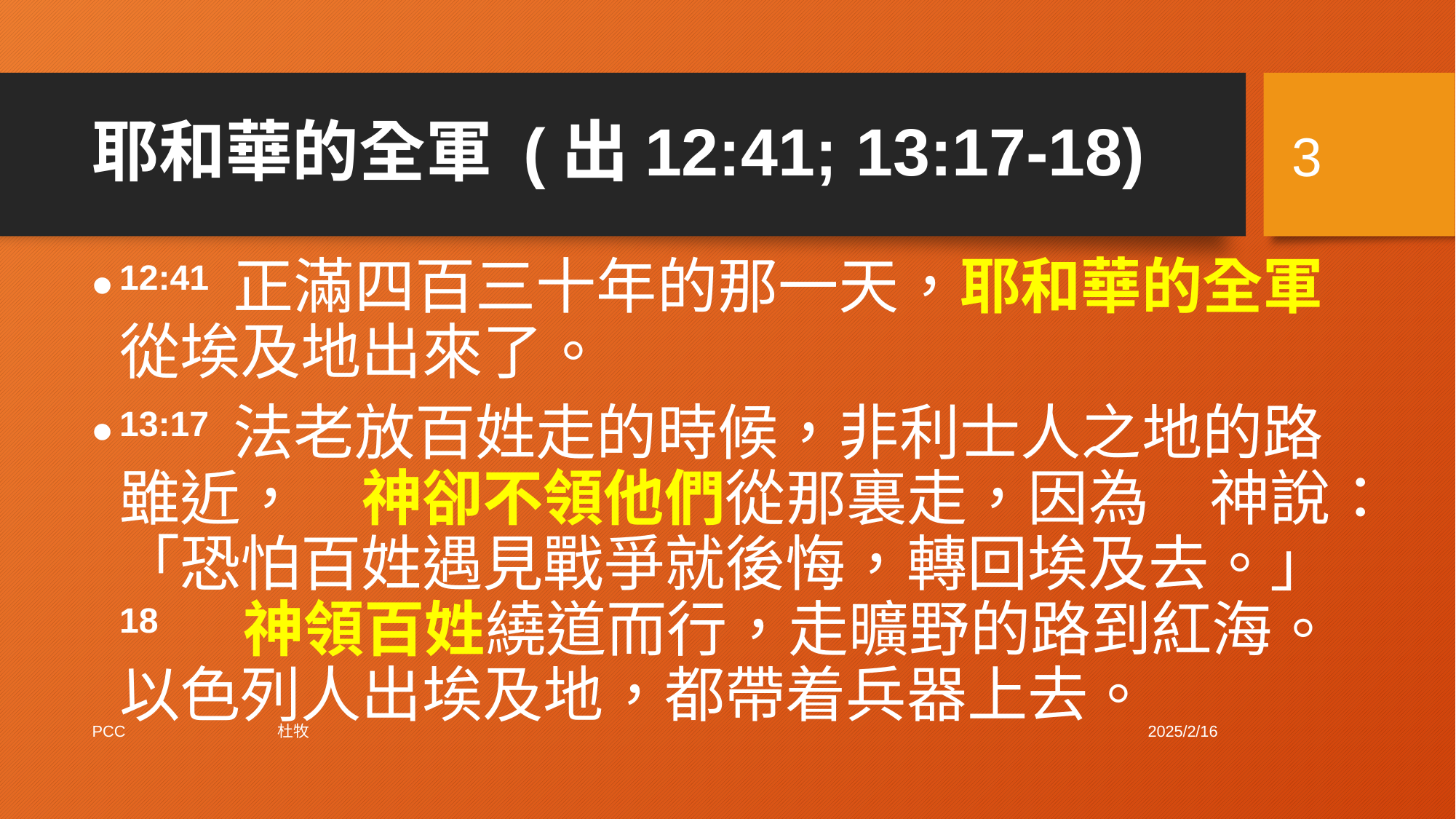

3
# 耶和華的全軍 (出12:41; 13:17-18)
12:41 正滿四百三十年的那一天，耶和華的全軍從埃及地出來了。
13:17 法老放百姓走的時候，非利士人之地的路雖近，　神卻不領他們從那裏走，因為　神說：「恐怕百姓遇見戰爭就後悔，轉回埃及去。」 18 　神領百姓繞道而行，走曠野的路到紅海。以色列人出埃及地，都帶着兵器上去。
2025/2/16
PCC                                  杜牧